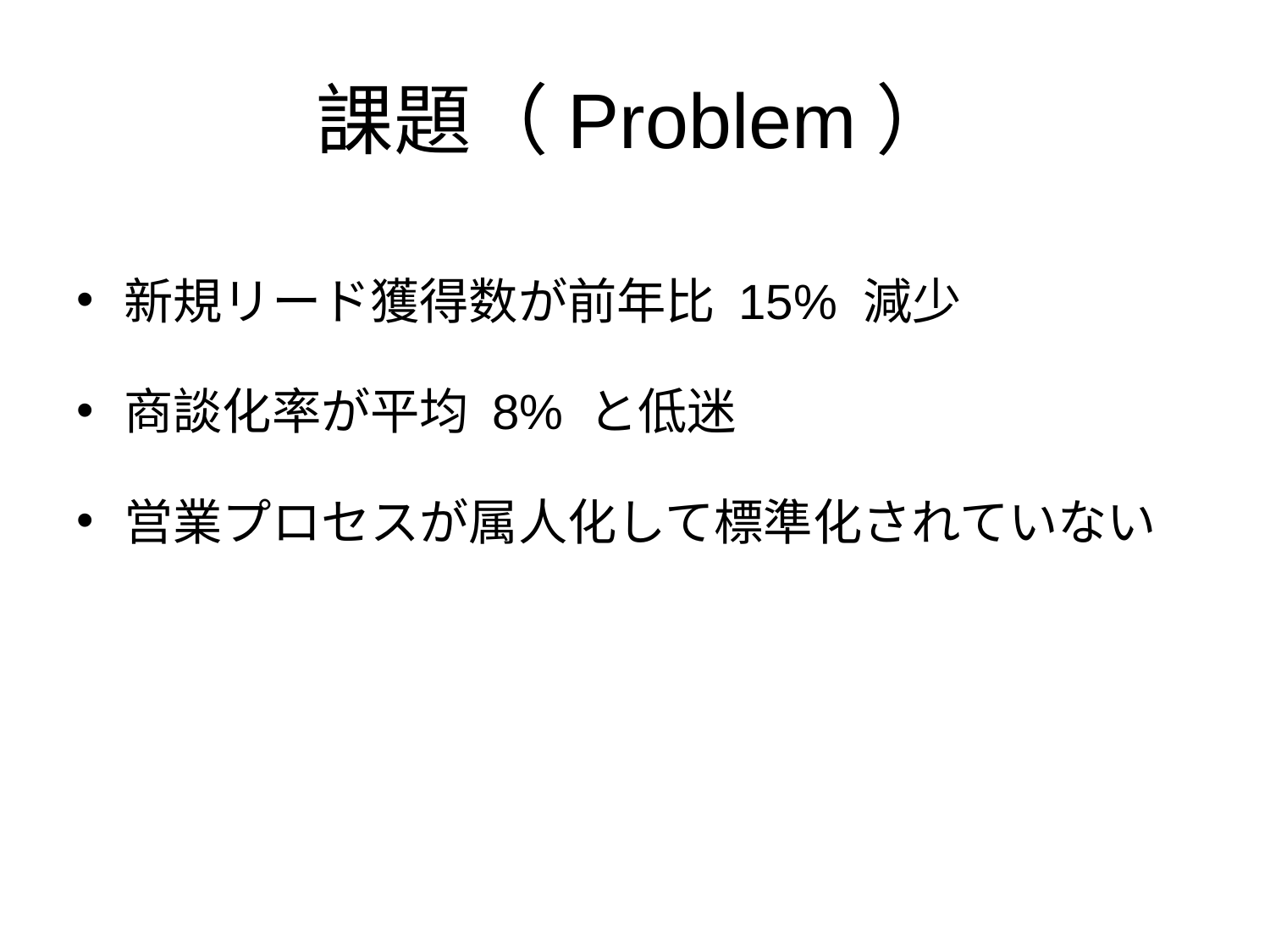

# 課題（Problem）
新規リード獲得数が前年比 15% 減少
商談化率が平均 8% と低迷
営業プロセスが属人化して標準化されていない